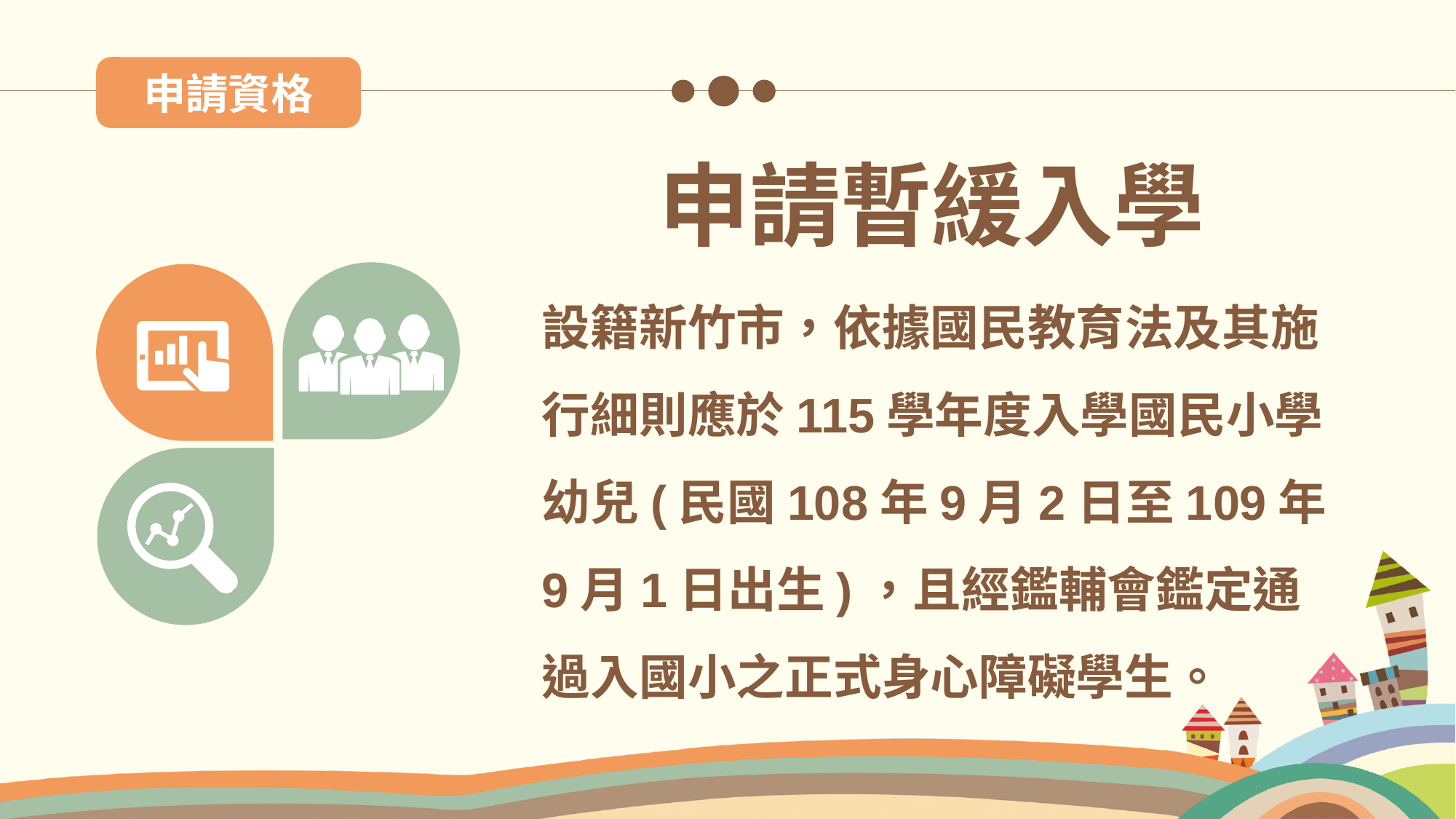

申請資格
申請暫緩入學

設籍新竹市，依據國民教育法及其施行細則應於115學年度入學國民小學幼兒(民國108年9月2日至109年9月1日出生)，且經鑑輔會鑑定通過入國小之正式身心障礙學生。